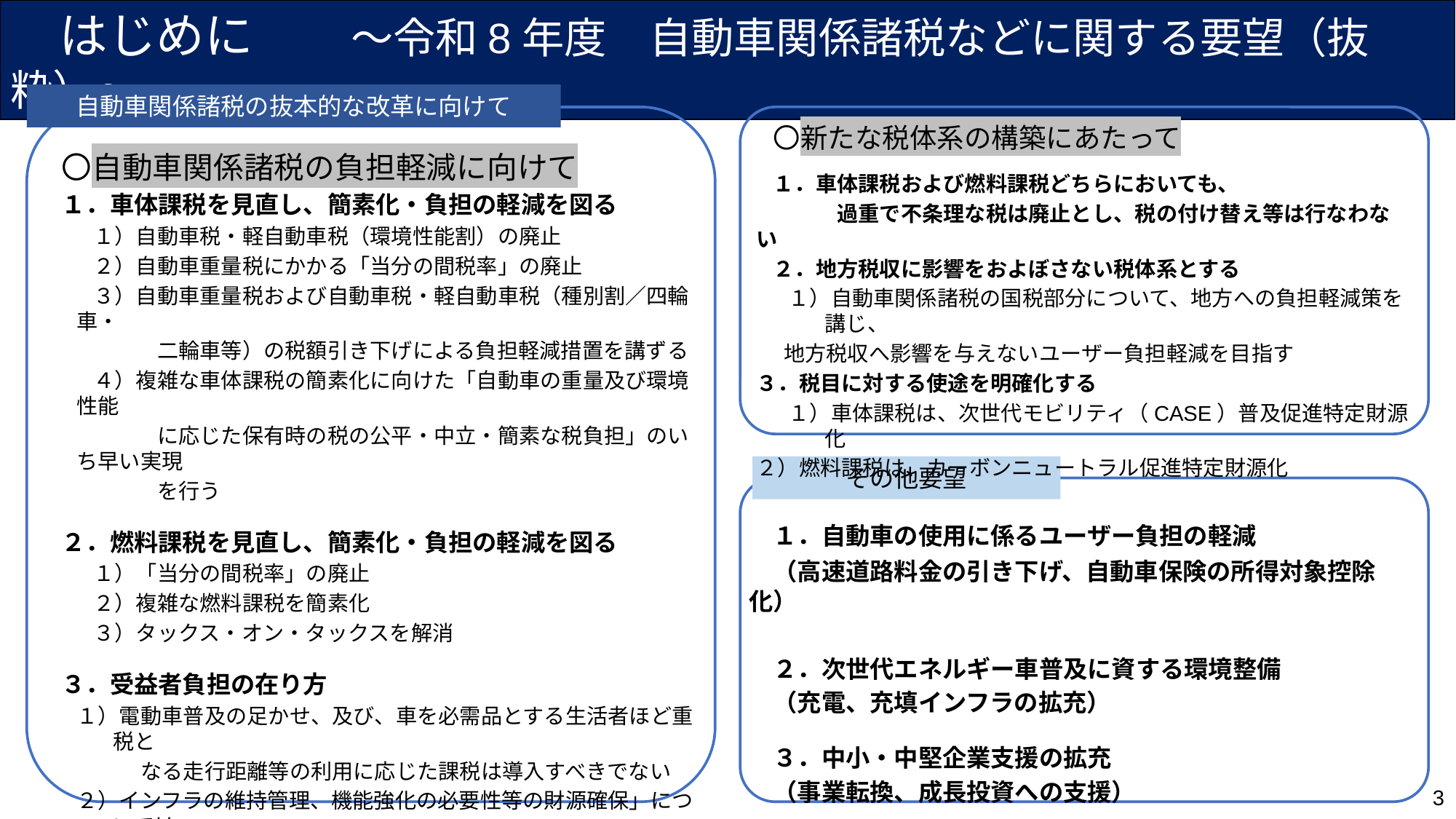

はじめに　　～令和8年度　自動車関係諸税などに関する要望（抜粋）～
自動車関係諸税の抜本的な改革に向けて

〇新たな税体系の構築にあたって

１．車体課税および燃料課税どちらにおいても、
　　　過重で不条理な税は廃止とし、税の付け替え等は行なわない
２．地方税収に影響をおよぼさない税体系とする
１）自動車関係諸税の国税部分について、地方への負担軽減策を講じ、
地方税収へ影響を与えないユーザー負担軽減を目指す
３．税目に対する使途を明確化する
１）車体課税は、次世代モビリティ（CASE）普及促進特定財源化
２）燃料課税は、カーボンニュートラル促進特定財源化
〇自動車関係諸税の負担軽減に向けて
１．車体課税を見直し、簡素化・負担の軽減を図る
１）自動車税・軽自動車税（環境性能割）の廃止
２）自動車重量税にかかる「当分の間税率」の廃止
３）自動車重量税および自動車税・軽自動車税（種別割／四輪車・
　　　二輪車等）の税額引き下げによる負担軽減措置を講ずる
４）複雑な車体課税の簡素化に向けた「自動車の重量及び環境性能
　　　に応じた保有時の税の公平・中立・簡素な税負担」のいち早い実現
　　　を行う

２．燃料課税を見直し、簡素化・負担の軽減を図る
１）「当分の間税率」の廃止
２）複雑な燃料課税を簡素化
３）タックス・オン・タックスを解消

３．受益者負担の在り方
１）電動車普及の足かせ、及び、車を必需品とする生活者ほど重税と
　　　なる走行距離等の利用に応じた課税は導入すべきでない
２）インフラの維持管理、機能強化の必要性等の財源確保」については、
　幅広い負担先の検討および議論から進める
３）新たな税目提案をする場合は、使途の明確化とセットで行う
その他要望

　１．自動車の使用に係るユーザー負担の軽減
　（高速道路料金の引き下げ、自動車保険の所得対象控除化）

　２．次世代エネルギー車普及に資する環境整備
　（充電、充填インフラの拡充）

　３．中小・中堅企業支援の拡充
　（事業転換、成長投資への支援）
3